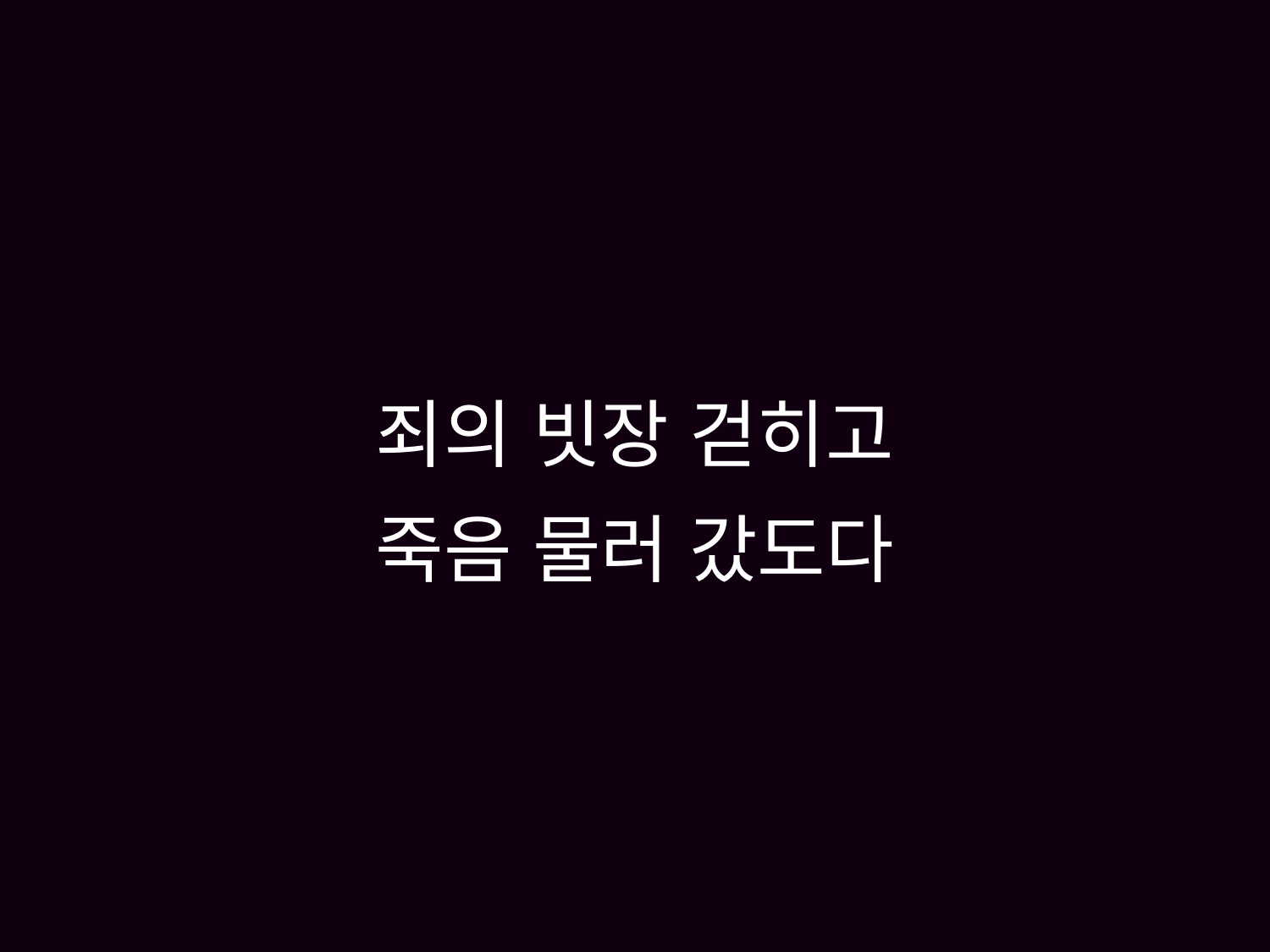

# 죄의 빗장 걷히고 죽음 물러 갔도다